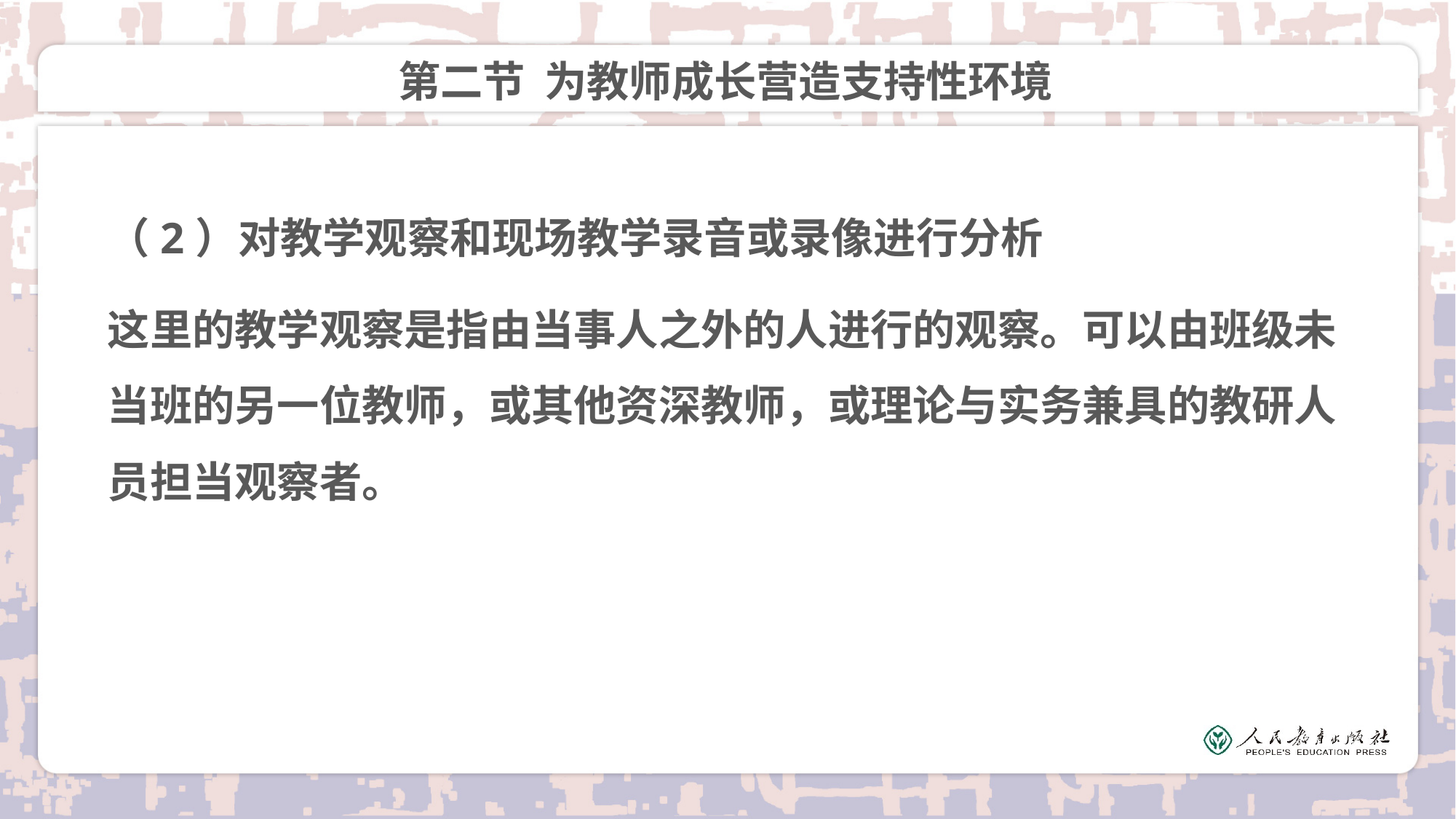

# 第二节  为教师成长营造支持性环境
（2）对教学观察和现场教学录音或录像进行分析
这里的教学观察是指由当事人之外的人进行的观察。可以由班级未当班的另一位教师，或其他资深教师，或理论与实务兼具的教研人员担当观察者。